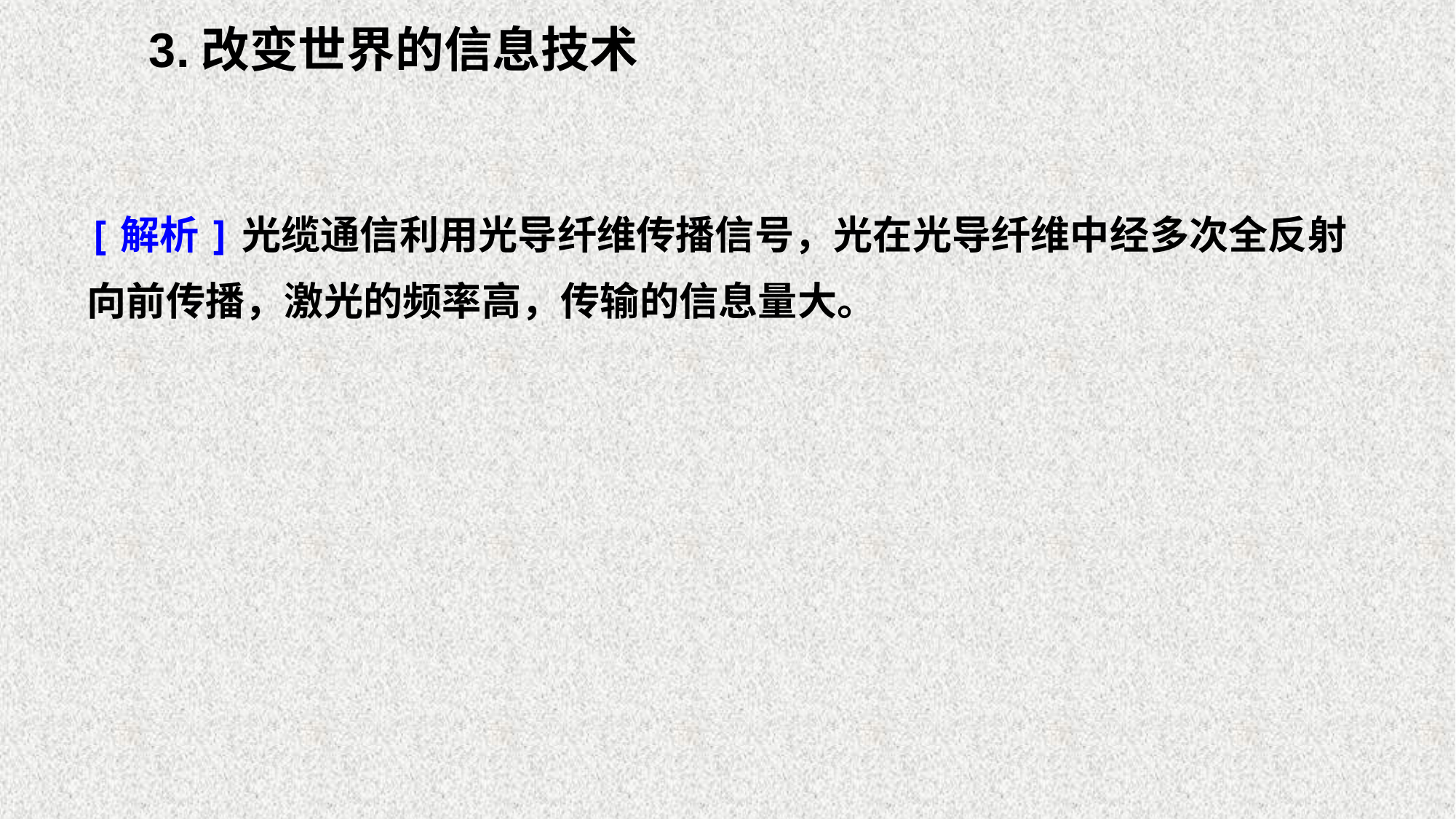

3.改变世界的信息技术
[解析]光缆通信利用光导纤维传播信号，光在光导纤维中经多次全反射向前传播，激光的频率高，传输的信息量大。